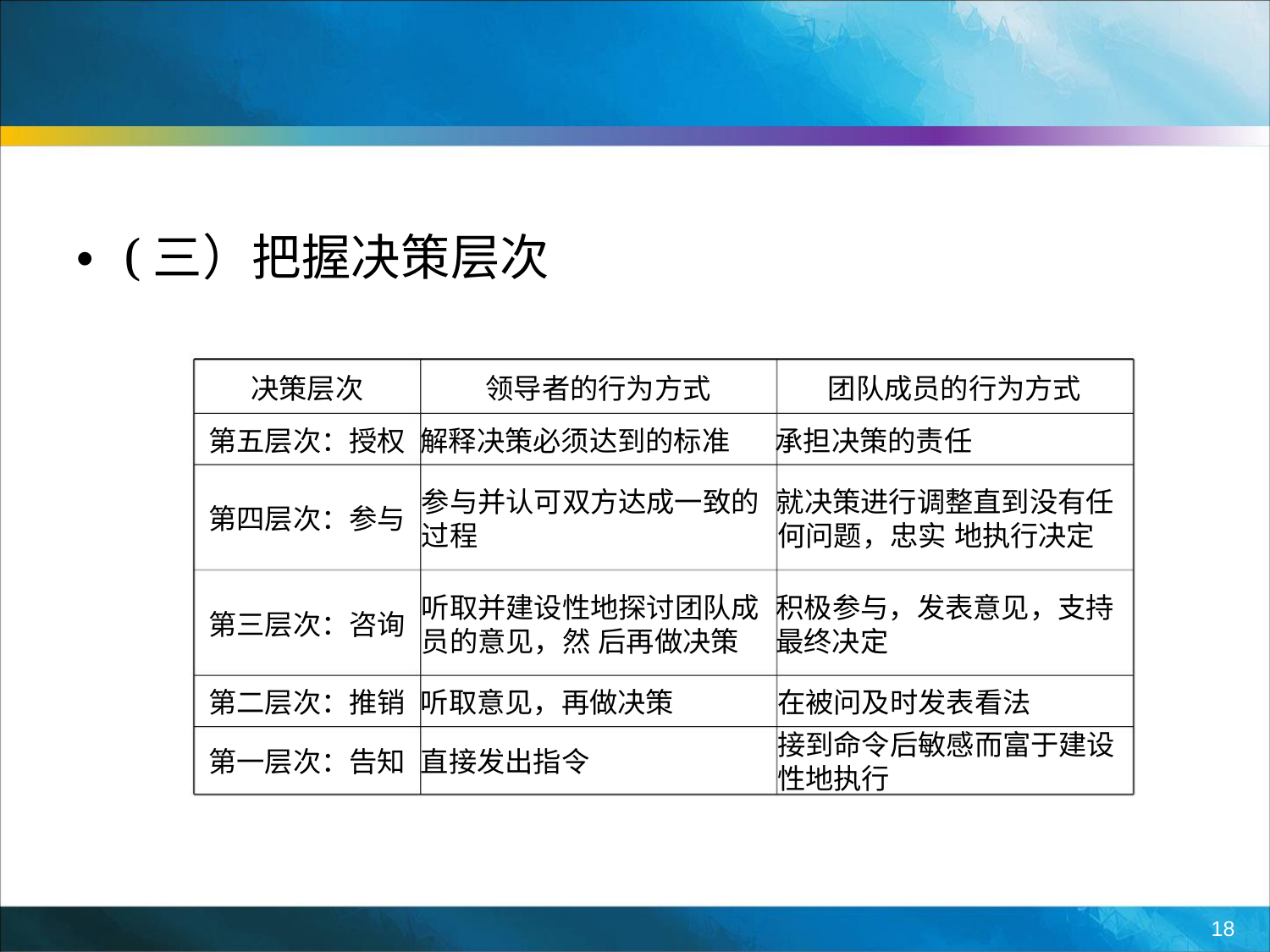

• (三）把握决策层次
决策层次
领导者的行为方式
团队成员的行为方式
第五层次：授权 解释决策必须达到的标准 承担决策的责任
参与并认可双方达成一致的 就决策进行调整直到没有任
第四层次：参与
第三层次：咨询
过程
何问题，忠实 地执行决定
听取并建设性地探讨团队成 积极参与，发表意见，支持
员的意见，然 后再做决策 最终决定
第二层次：推销 听取意见，再做决策
第一层次：告知 直接发出指令
在被问及时发表看法
接到命令后敏感而富于建设
性地执行
18